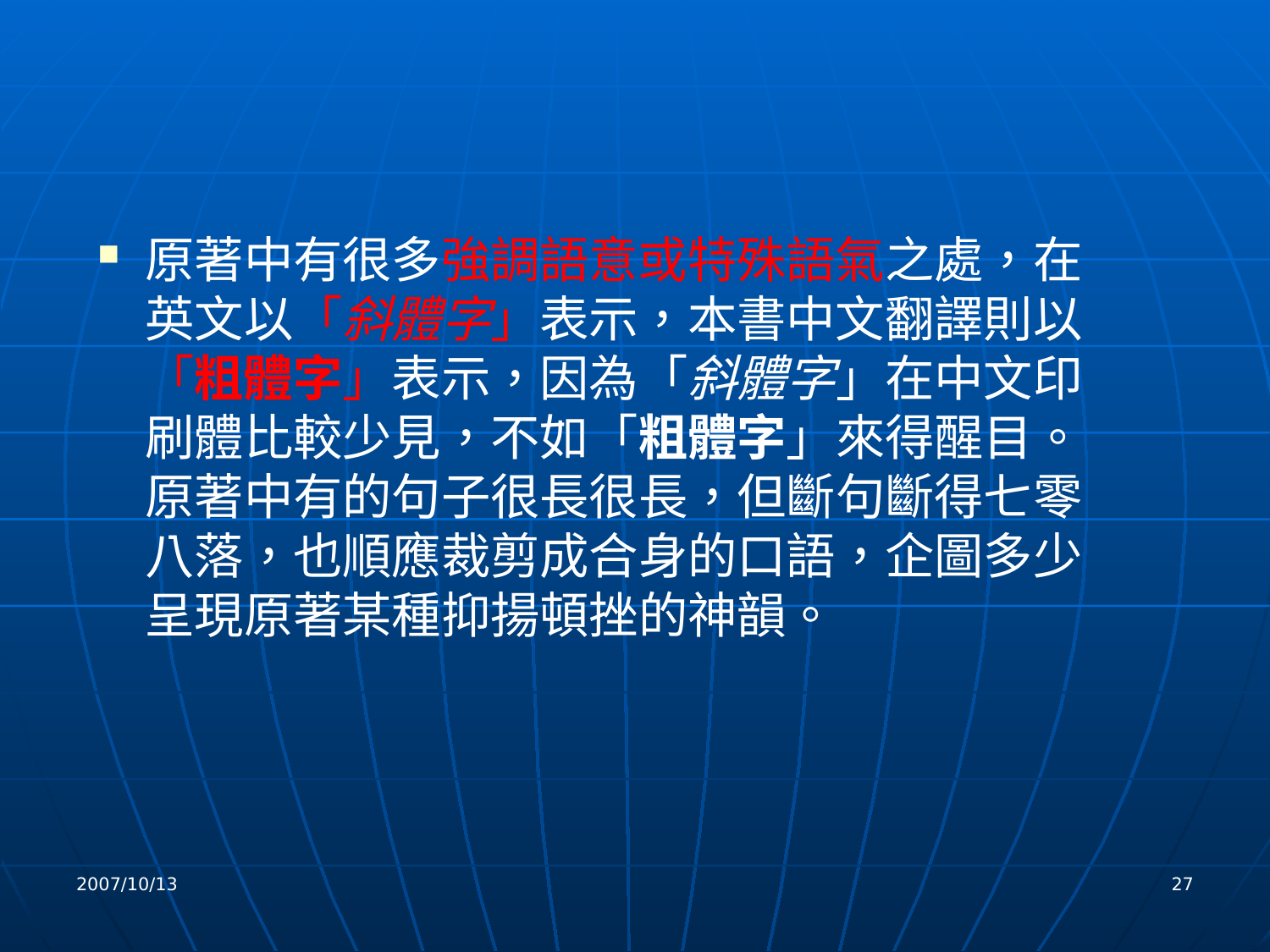

原著中有很多強調語意或特殊語氣之處，在英文以「斜體字」表示，本書中文翻譯則以「粗體字」表示，因為「斜體字」在中文印刷體比較少見，不如「粗體字」來得醒目。原著中有的句子很長很長，但斷句斷得七零八落，也順應裁剪成合身的口語，企圖多少呈現原著某種抑揚頓挫的神韻。
2007/10/13
27